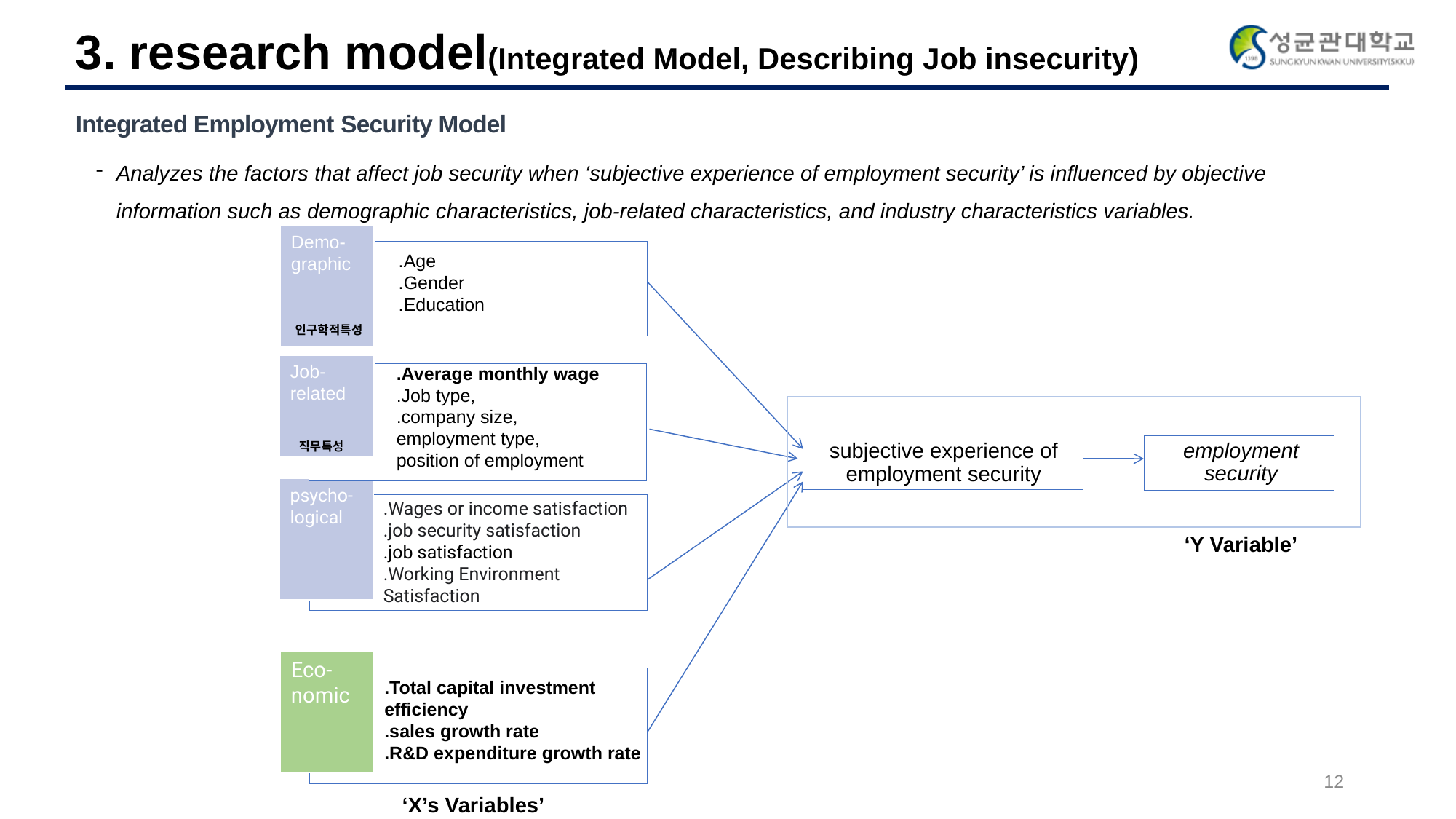

3. research model(Integrated Model, Describing Job insecurity)
Integrated Employment Security Model
Analyzes the factors that affect job security when ‘subjective experience of employment security’ is influenced by objective information such as demographic characteristics, job-related characteristics, and industry characteristics variables.
Demo-graphic

.Age
.Gender
.Education
 인구학적특성
Job-related
.Average monthly wage
.Job type,
.company size,
employment type,
position of employment

employment security

 직무특성
subjective experience of employment security

psycho-logical
.Wages or income satisfaction
.job security satisfaction
.job satisfaction
.Working Environment Satisfaction

‘Y Variable’
Eco-nomic

.Total capital investment efficiency
.sales growth rate
.R&D expenditure growth rate
12
‘X’s Variables’